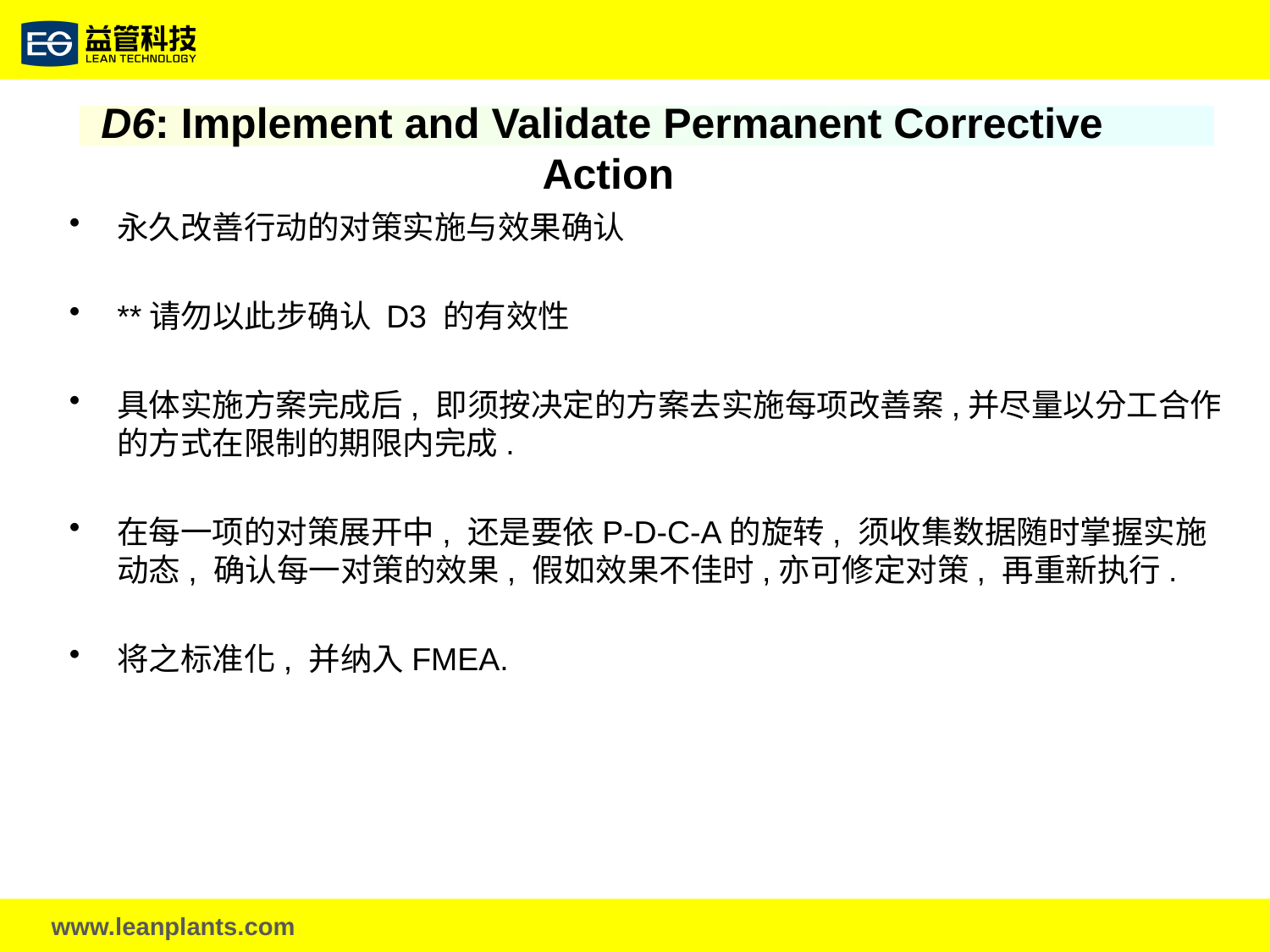

# D6: Implement and Validate Permanent Corrective  Action
永久改善行动的对策实施与效果确认

**请勿以此步确认 D3 的有效性

具体实施方案完成后, 即须按决定的方案去实施每项改善案,并尽量以分工合作的方式在限制的期限内完成.

在每一项的对策展开中, 还是要依P-D-C-A的旋转, 须收集数据随时掌握实施动态, 确认每一对策的效果, 假如效果不佳时,亦可修定对策, 再重新执行.

将之标准化, 并纳入FMEA.
53